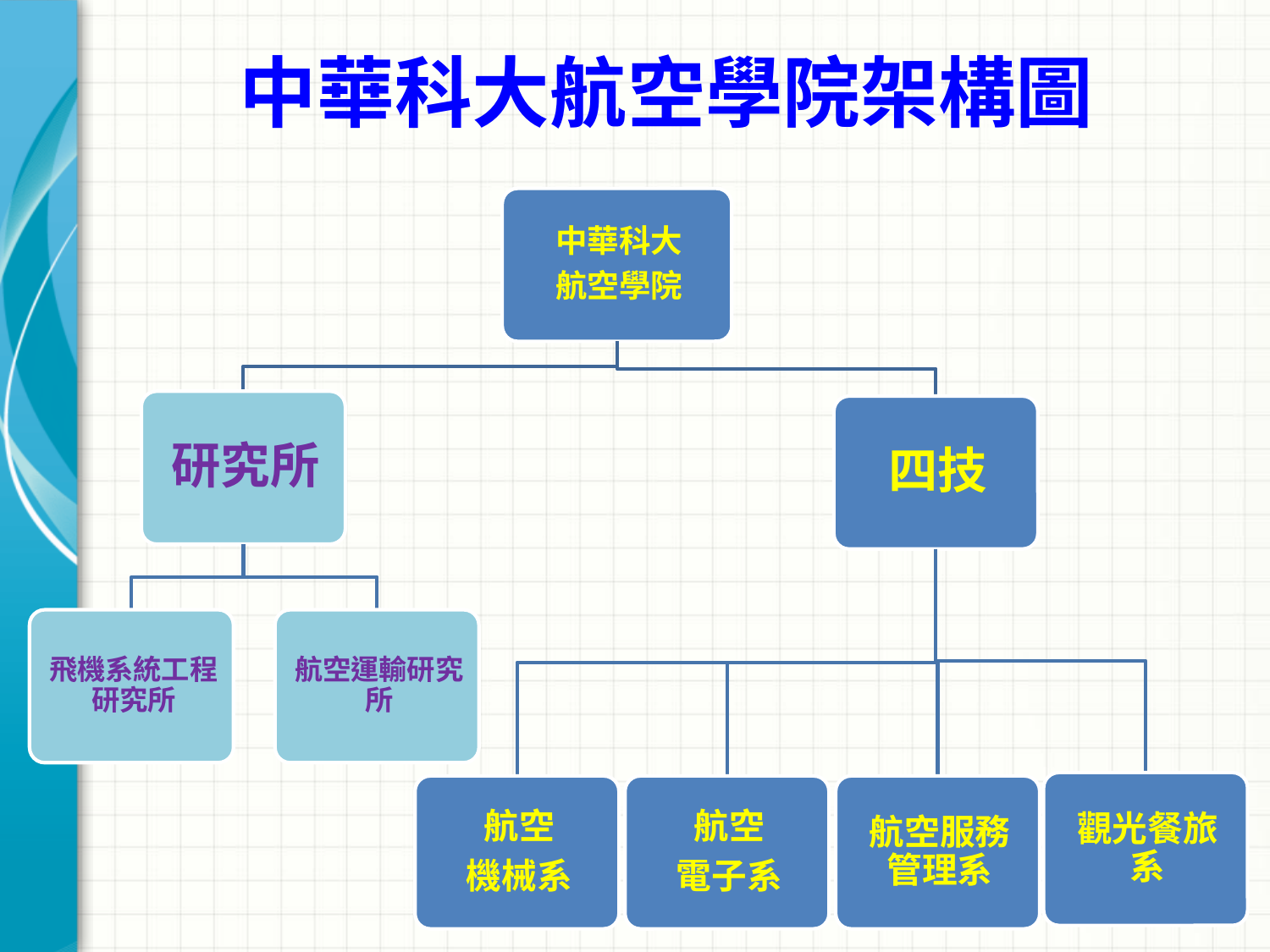

中華科大
航空學院
研究所
飛機系統工程研究所
航空運輸研究所
四技
航空
機械系
航空
電子系
航空服務管理系
觀光餐旅系
中華科大航空學院架構圖